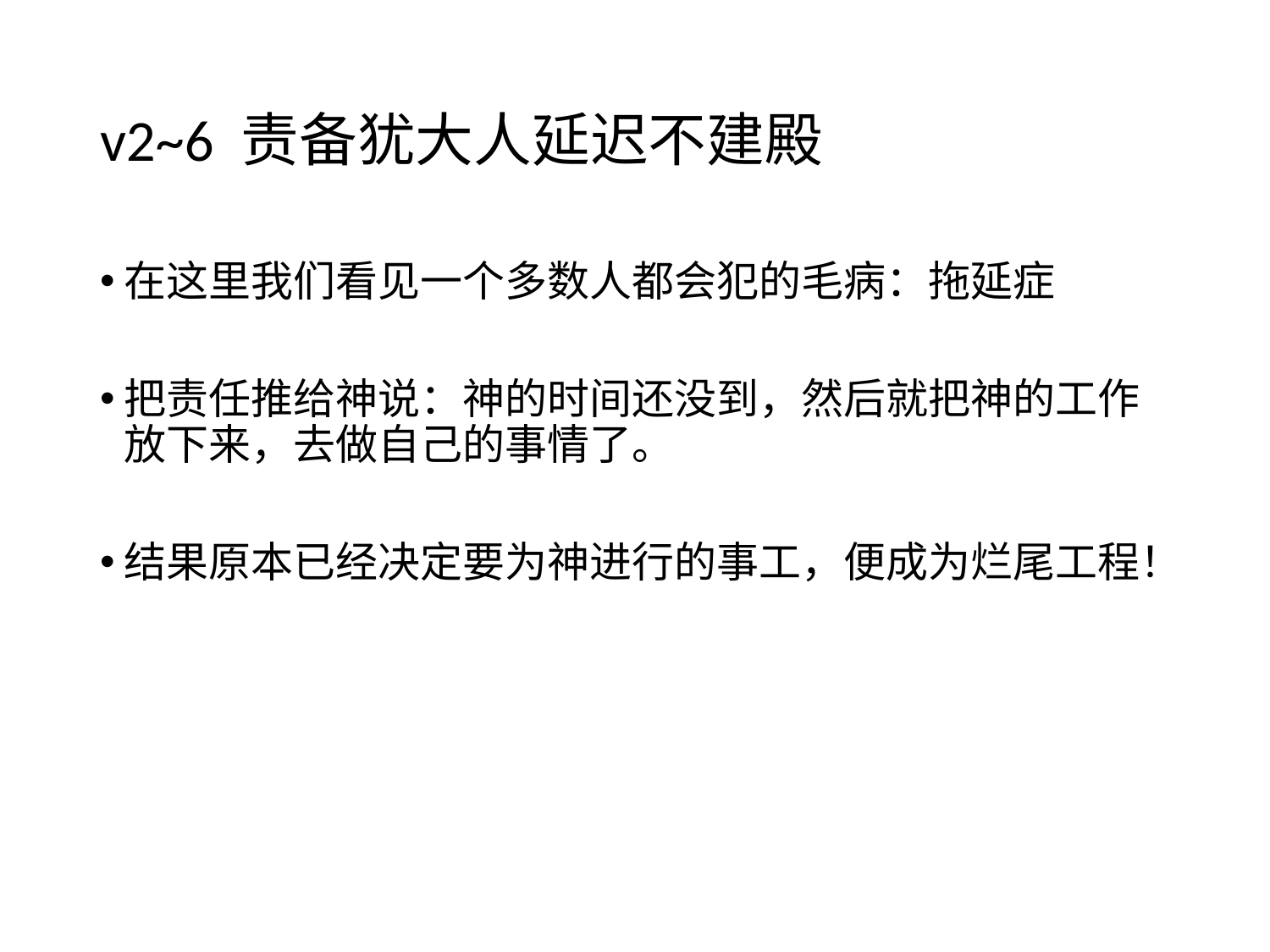

# v2~6 责备犹大人延迟不建殿
在这里我们看见一个多数人都会犯的毛病：拖延症

把责任推给神说：神的时间还没到，然后就把神的工作放下来，去做自己的事情了。

结果原本已经决定要为神进行的事工，便成为烂尾工程！